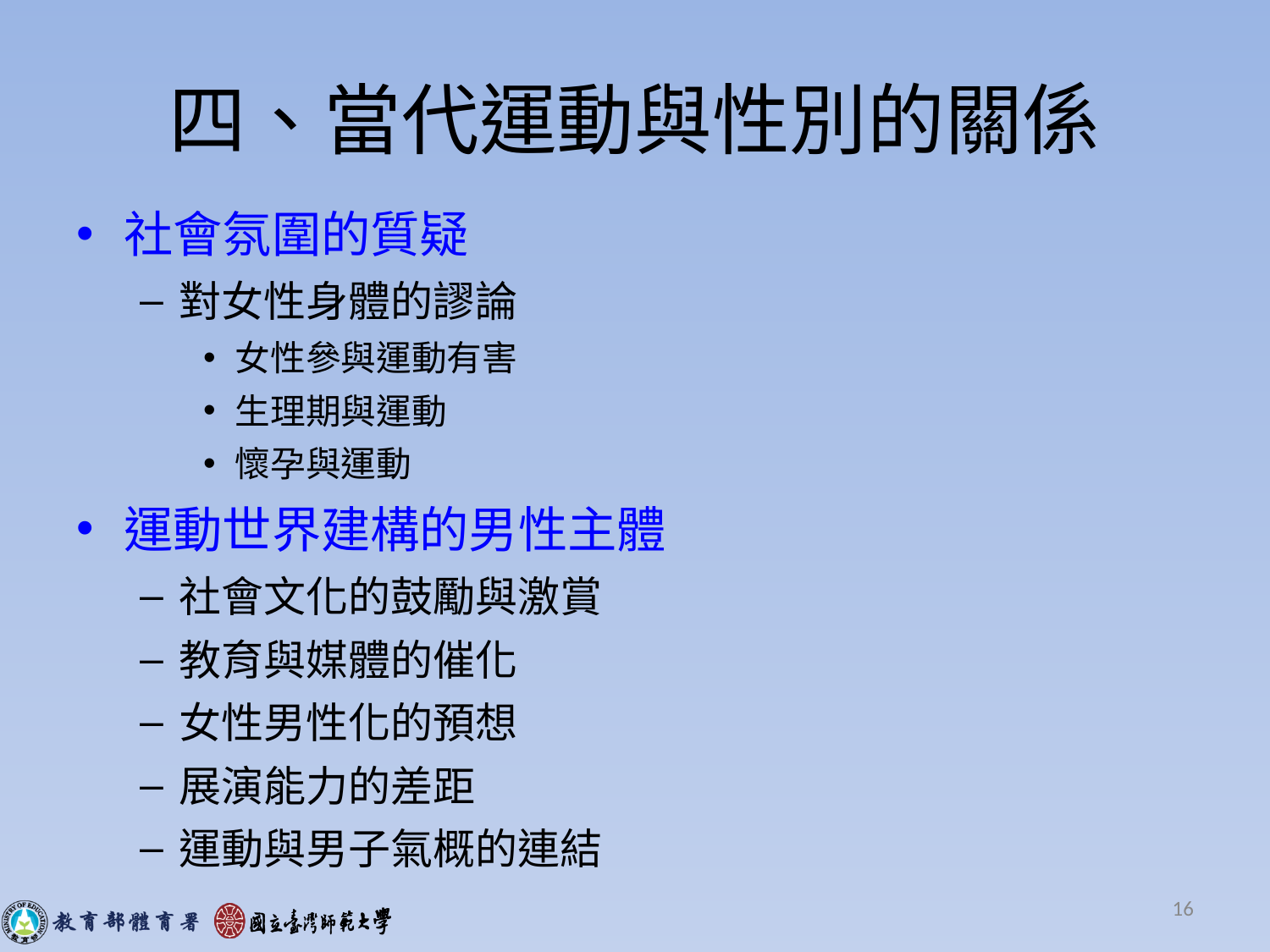

# 四、當代運動與性別的關係
社會氛圍的質疑
對女性身體的謬論
女性參與運動有害
生理期與運動
懷孕與運動
運動世界建構的男性主體
社會文化的鼓勵與激賞
教育與媒體的催化
女性男性化的預想
展演能力的差距
運動與男子氣概的連結
16